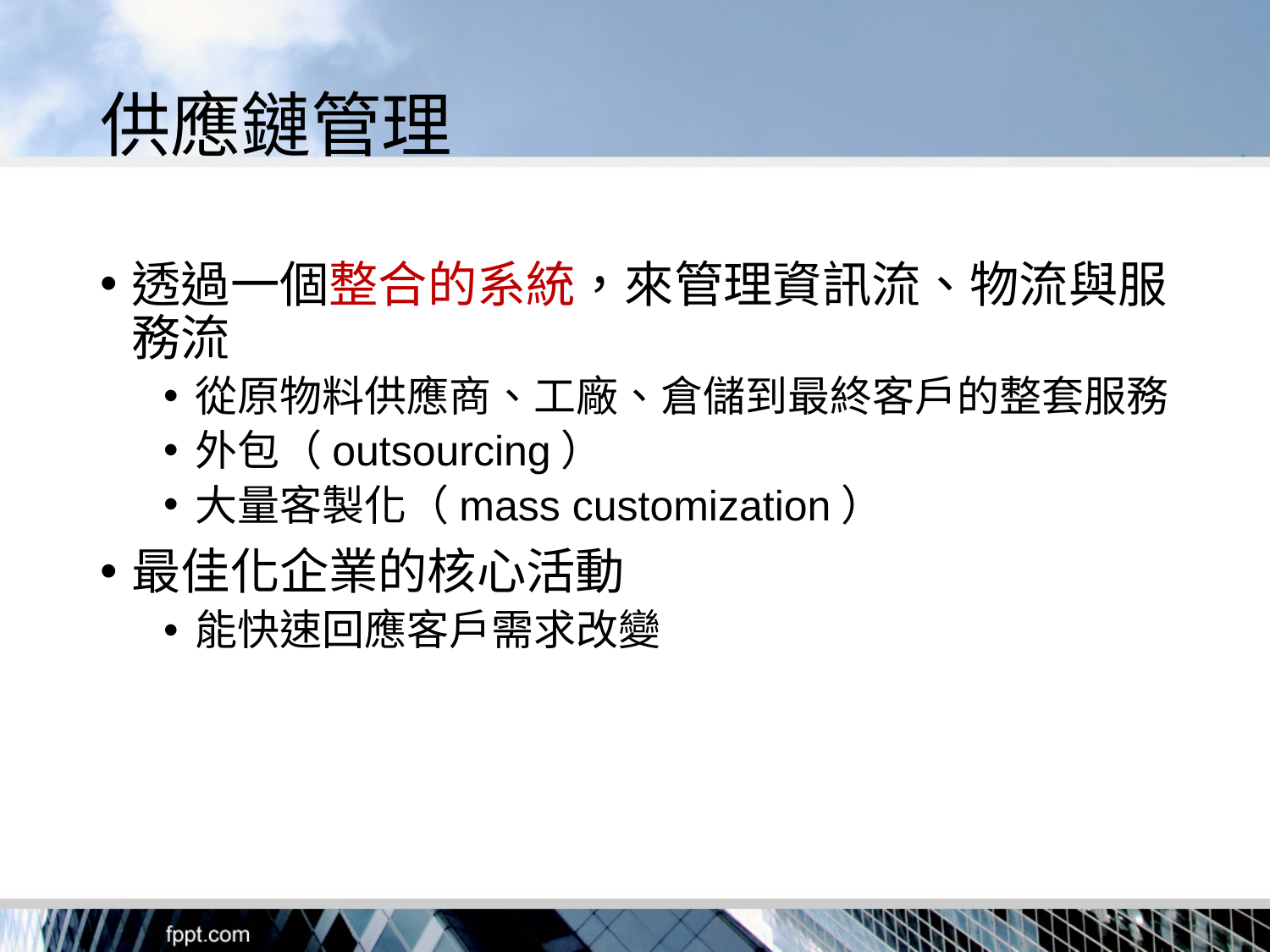

# 供應鏈管理
透過一個整合的系統，來管理資訊流、物流與服務流
從原物料供應商、工廠、倉儲到最終客戶的整套服務
外包（outsourcing）
大量客製化（mass customization）
最佳化企業的核心活動
能快速回應客戶需求改變